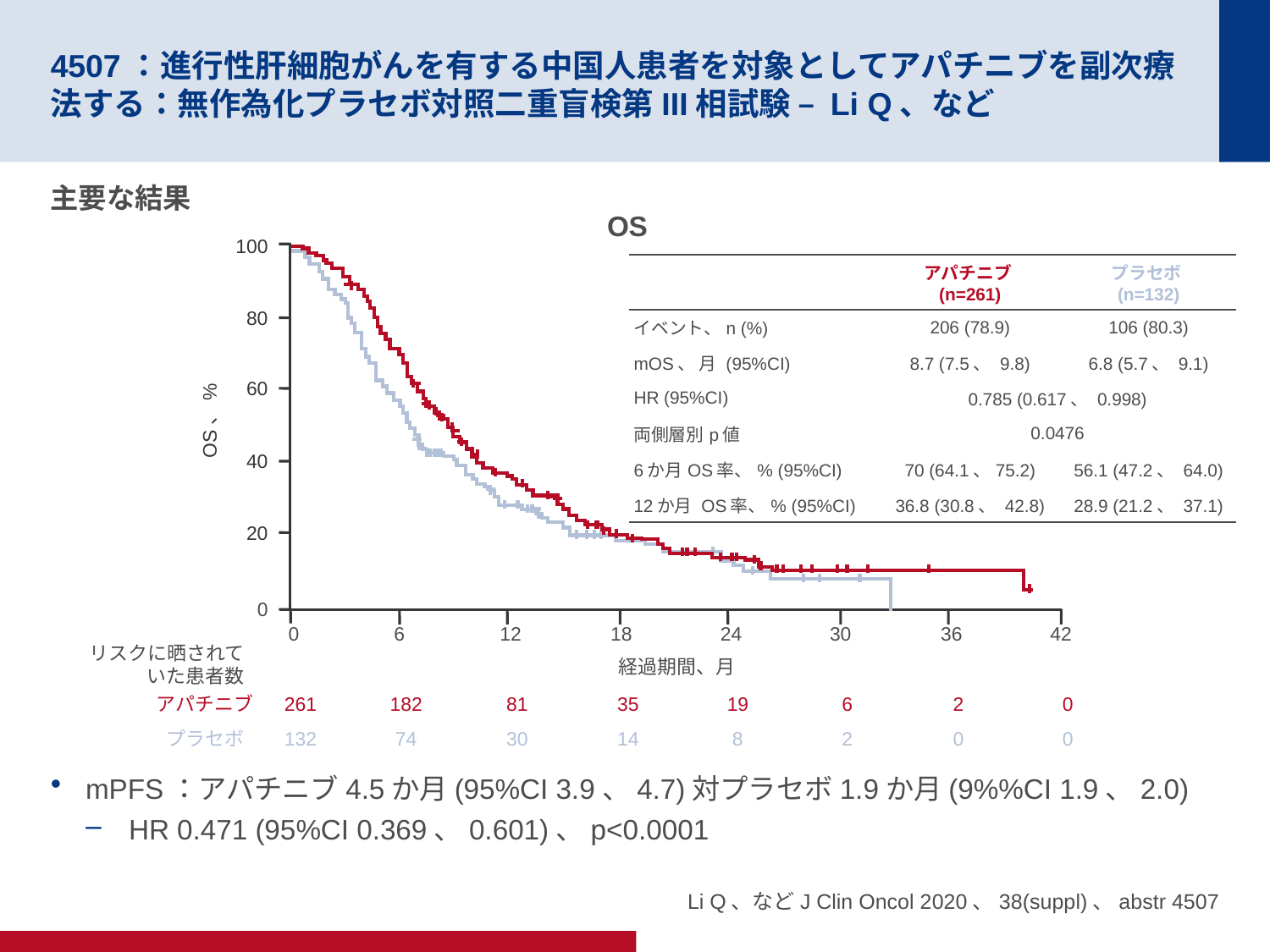

# 4507：進行性肝細胞がんを有する中国人患者を対象としてアパチニブを副次療法する：無作為化プラセボ対照二重盲検第III相試験 – Li Q、など
主要な結果
mPFS：アパチニブ4.5か月(95%CI 3.9、4.7)対プラセボ1.9か月(9%%CI 1.9、2.0)
HR 0.471 (95%CI 0.369、0.601)、p<0.0001

OS
100

80

60

OS、%
40

20

0

0
6
12
18
24
30
36
42
リスクに晒されていた患者数
経過期間、月
アパチニブ
261
182
81
35
19
6
2
0
プラセボ
132
74
30
14
8
2
0
0
|  | アパチニブ (n=261) | プラセボ (n=132) |
| --- | --- | --- |
| イベント、n (%) | 206 (78.9) | 106 (80.3) |
| mOS、 月 (95%CI) | 8.7 (7.5、 9.8) | 6.8 (5.7、 9.1) |
| HR (95%CI) | 0.785 (0.617、 0.998) |  |
| 両側層別p値 | 0.0476 |  |
| 6か月OS率、% (95%CI) | 70 (64.1、75.2) | 56.1 (47.2、 64.0) |
| 12か月 OS率、% (95%CI) | 36.8 (30.8、 42.8) | 28.9 (21.2、 37.1) |
Li Q、などJ Clin Oncol 2020、38(suppl)、abstr 4507